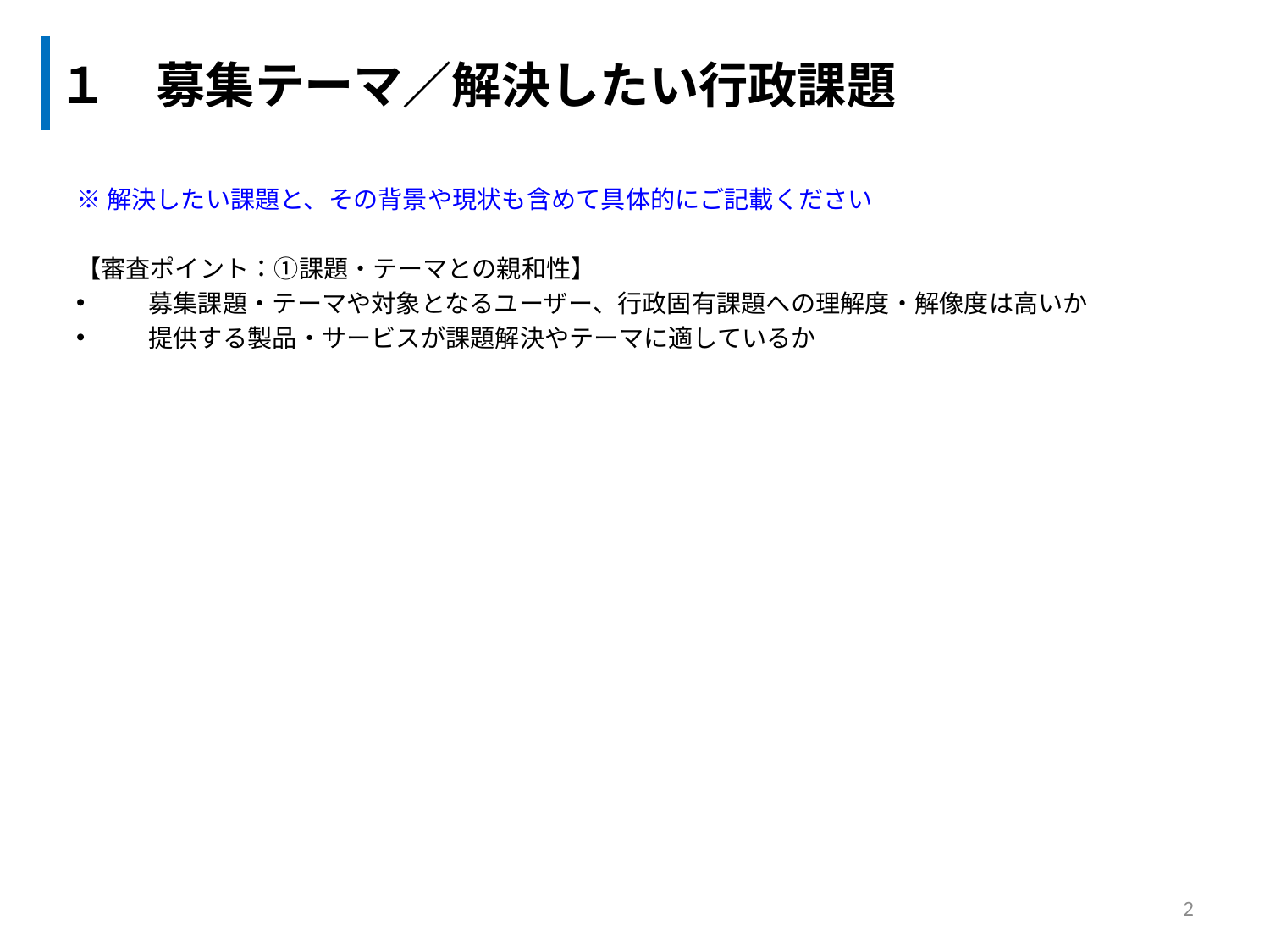

| １　募集テーマ／解決したい行政課題 |
| --- |
※解決したい課題と、その背景や現状も含めて具体的にご記載ください

【審査ポイント：①課題・テーマとの親和性】
　募集課題・テーマや対象となるユーザー、行政固有課題への理解度・解像度は高いか
　提供する製品・サービスが課題解決やテーマに適しているか
2